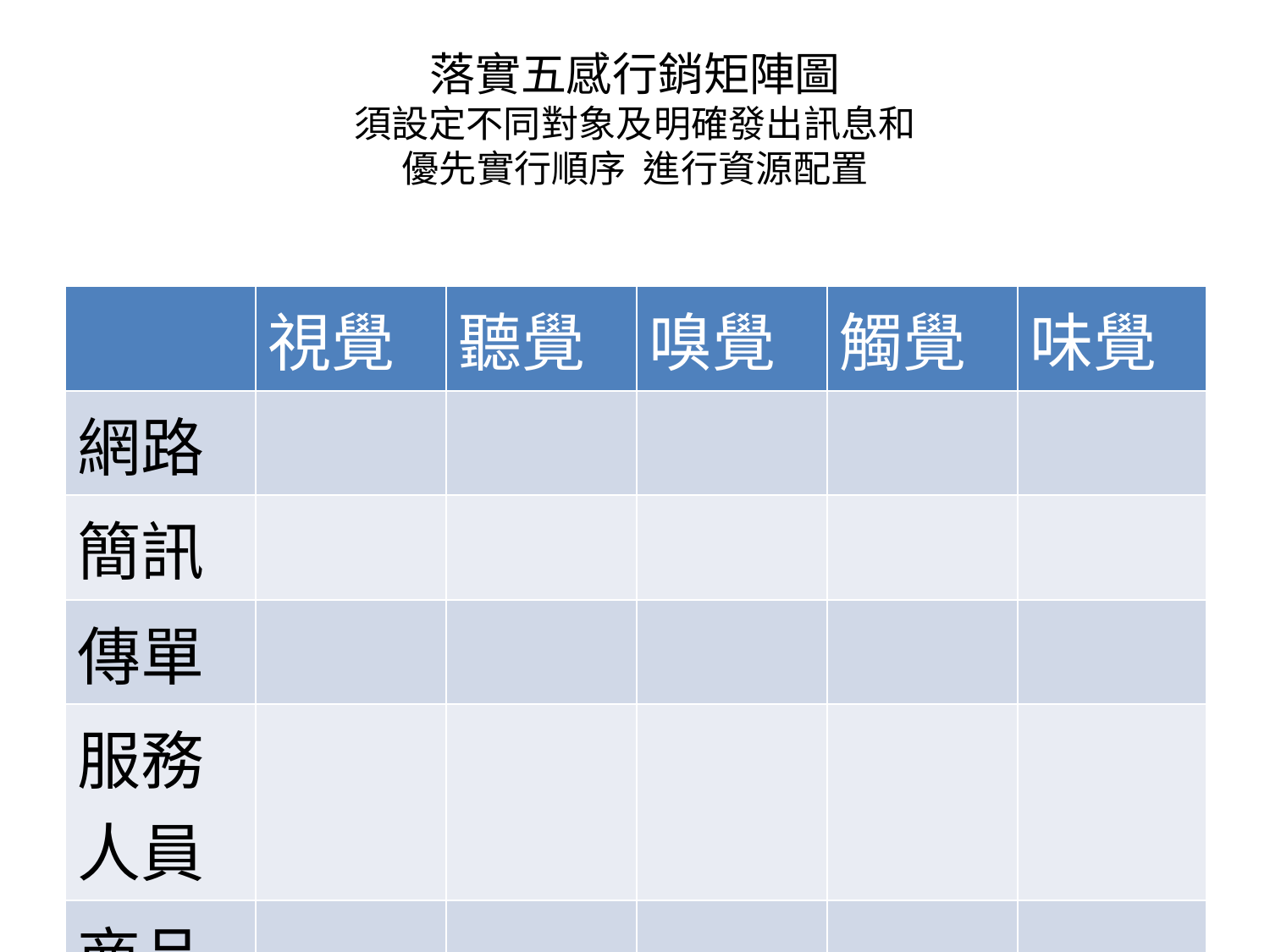

# 落實五感行銷矩陣圖 須設定不同對象及明確發出訊息和 優先實行順序  進行資源配置
|  | 視覺 | 聽覺 | 嗅覺 | 觸覺 | 味覺 |
| --- | --- | --- | --- | --- | --- |
| 網路 |  |  |  |  |  |
| 簡訊 |  |  |  |  |  |
| 傳單 |  |  |  |  |  |
| 服務人員 |  |  |  |  |  |
| 商品 |  |  |  |  |  |